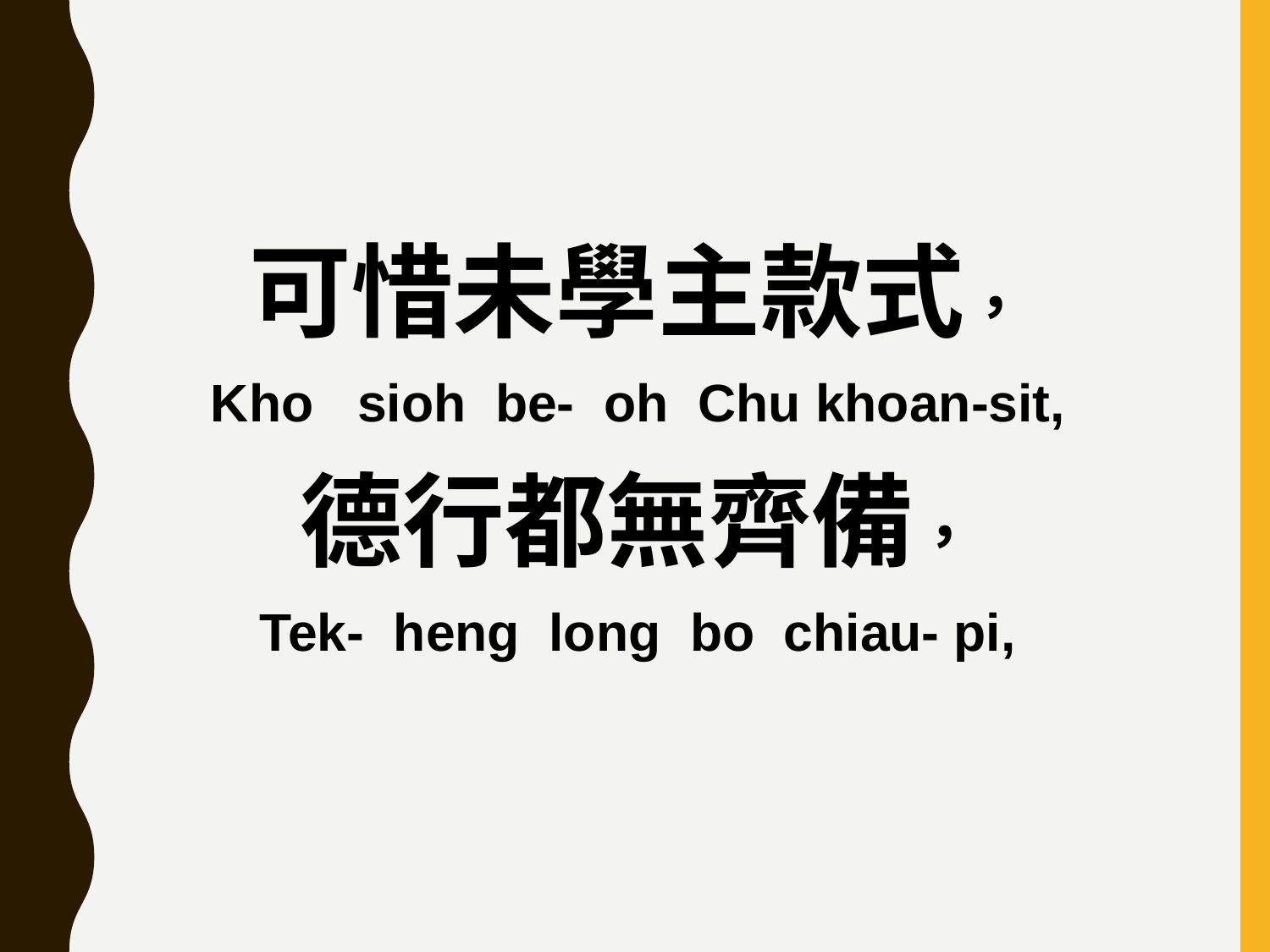

可惜未學主款式，
Kho   sioh  be-  oh  Chu khoan-sit,
德行都無齊備，
Tek-  heng  long  bo  chiau- pi,